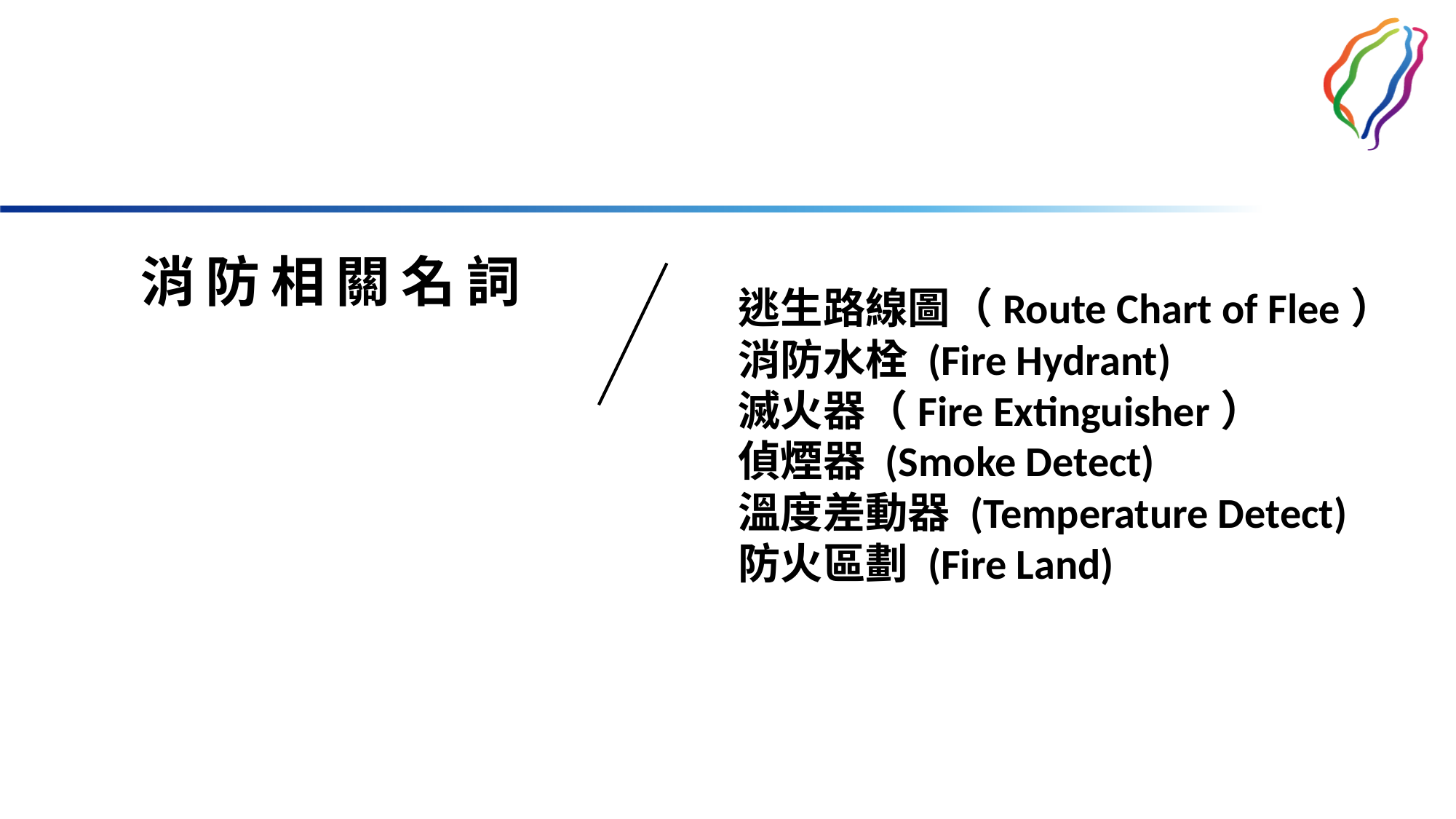

消防相關名詞
逃生路線圖（Route Chart of Flee）
消防水栓 (Fire Hydrant)
滅火器（Fire Extinguisher）
偵煙器 (Smoke Detect)
溫度差動器 (Temperature Detect)
防火區劃 (Fire Land)